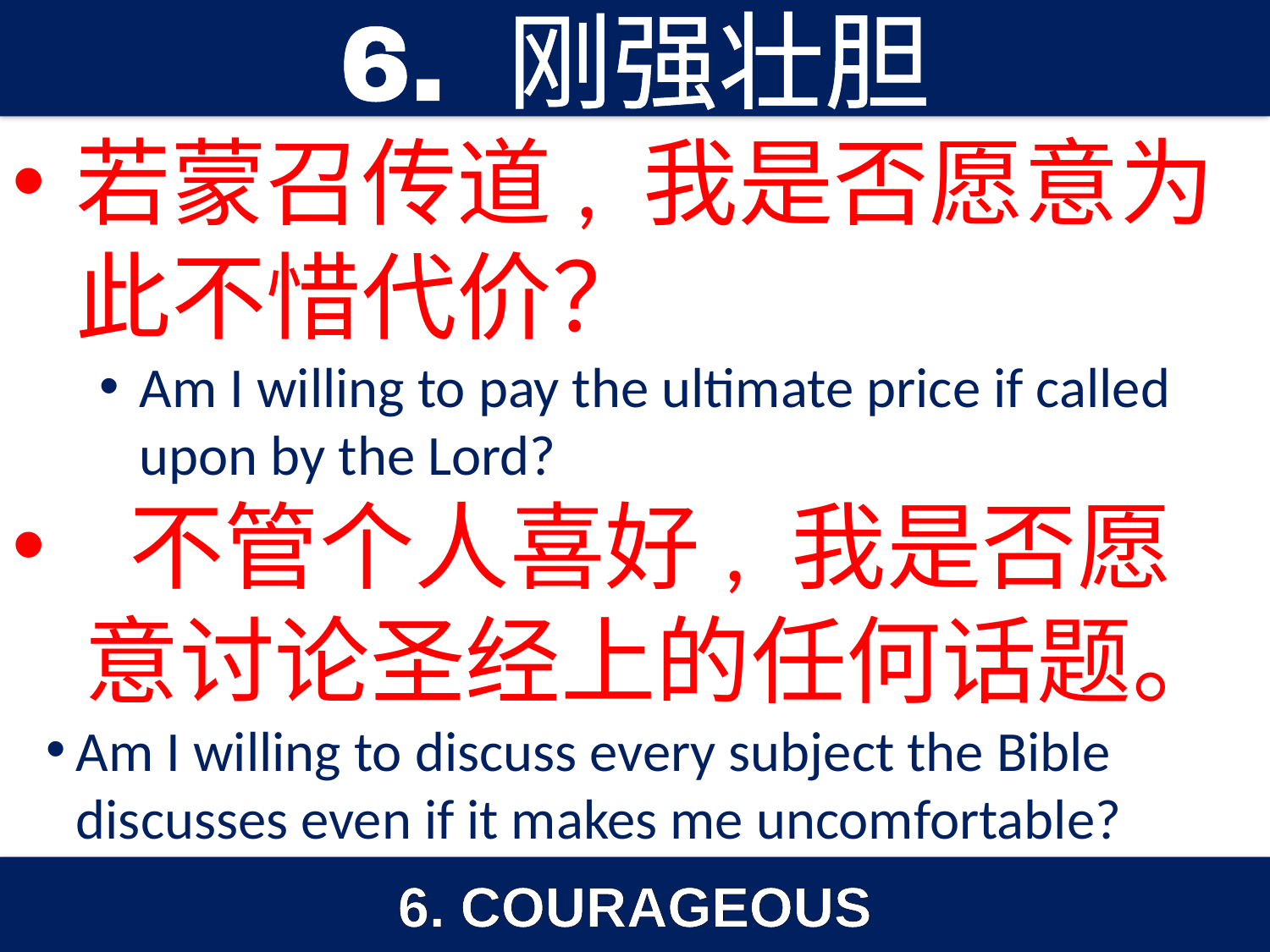

6. 刚强壮胆
若蒙召传道, 我是否愿意为此不惜代价？
Am I willing to pay the ultimate price if called upon by the Lord?
 不管个人喜好, 我是否愿意讨论圣经上的任何话题。
Am I willing to discuss every subject the Bible discusses even if it makes me uncomfortable?

6. COURAGEOUS